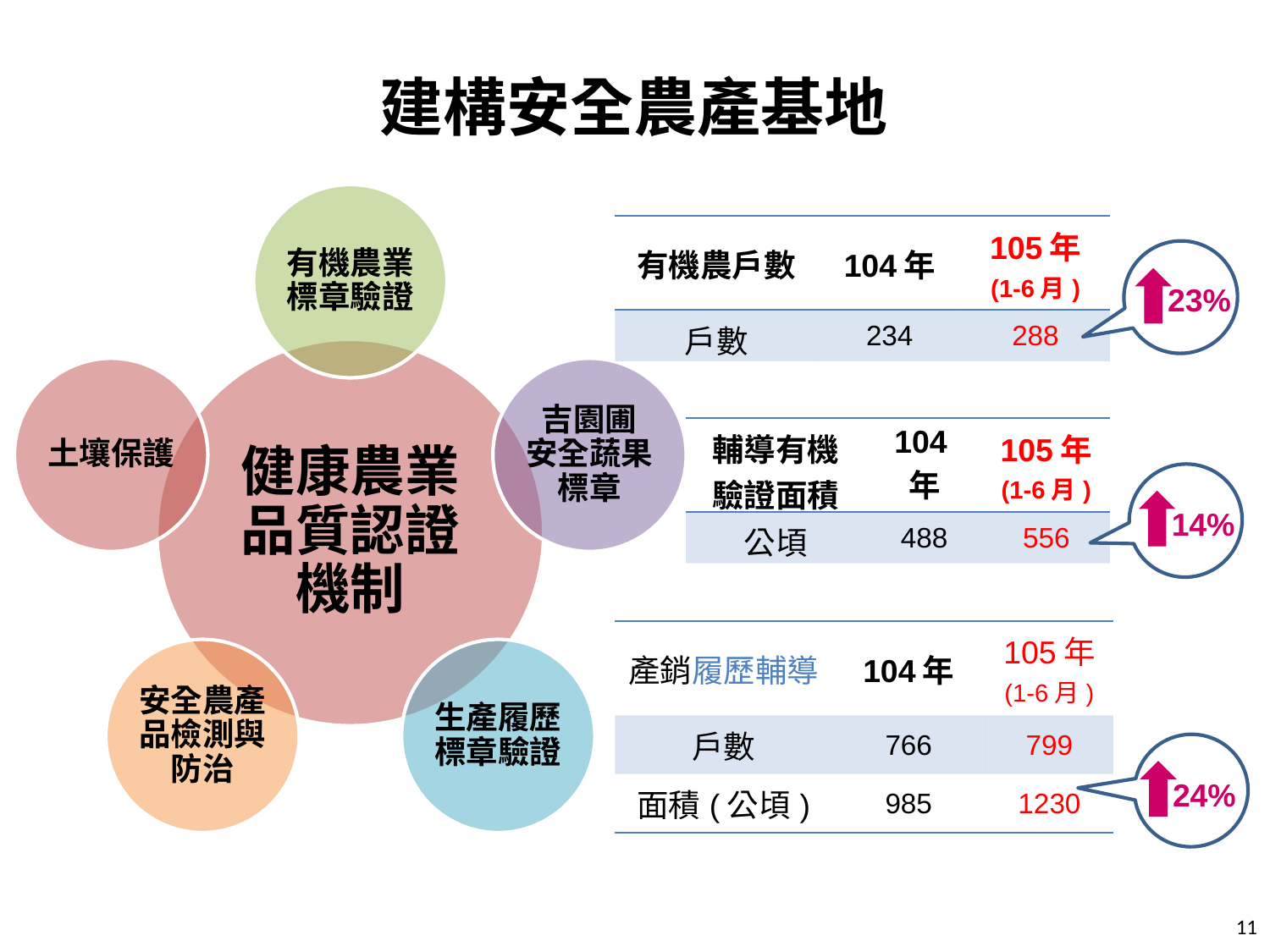

# 建構安全農產基地
健康農業品質認證機制
有機農業標章驗證
吉園圃
安全蔬果標章
生產履歷標章驗證
安全農產品檢測與防治
土壤保護
| 有機農戶數 | 104年 | 105年 (1-6月) |
| --- | --- | --- |
| 戶數 | 234 | 288 |

23%
| 輔導有機驗證面積 | 104年 | 105年 (1-6月) |
| --- | --- | --- |
| 公頃 | 488 | 556 |

 14%
| 產銷履歷輔導 | 104年 | 105年 (1-6月) |
| --- | --- | --- |
| 戶數 | 766 | 799 |
| 面積(公頃) | 985 | 1230 |

24%
11